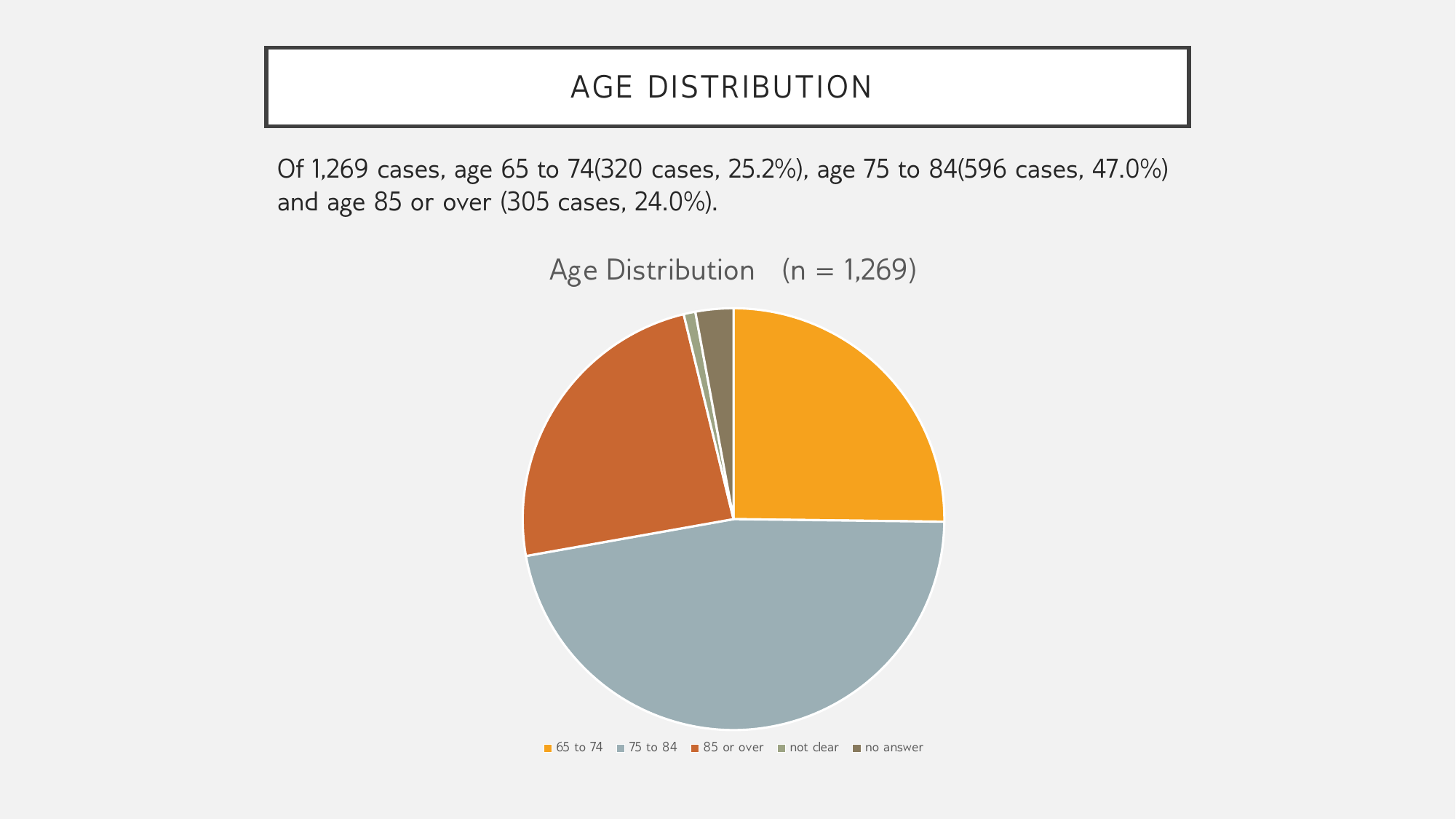

# Age Distribution
Of 1,269 cases, age 65 to 74(320 cases, 25.2%), age 75 to 84(596 cases, 47.0%) and age 85 or over (305 cases, 24.0%).

### Chart: Age Distribution   (n = 1,269)

| Category | 売上高 |
|---|---|
| 65 to 74 | 25.2 |
| 75 to 84 | 47.0 |
| 85 or over | 24.0 |
| not clear | 0.9 |
| no answer | 2.9 |